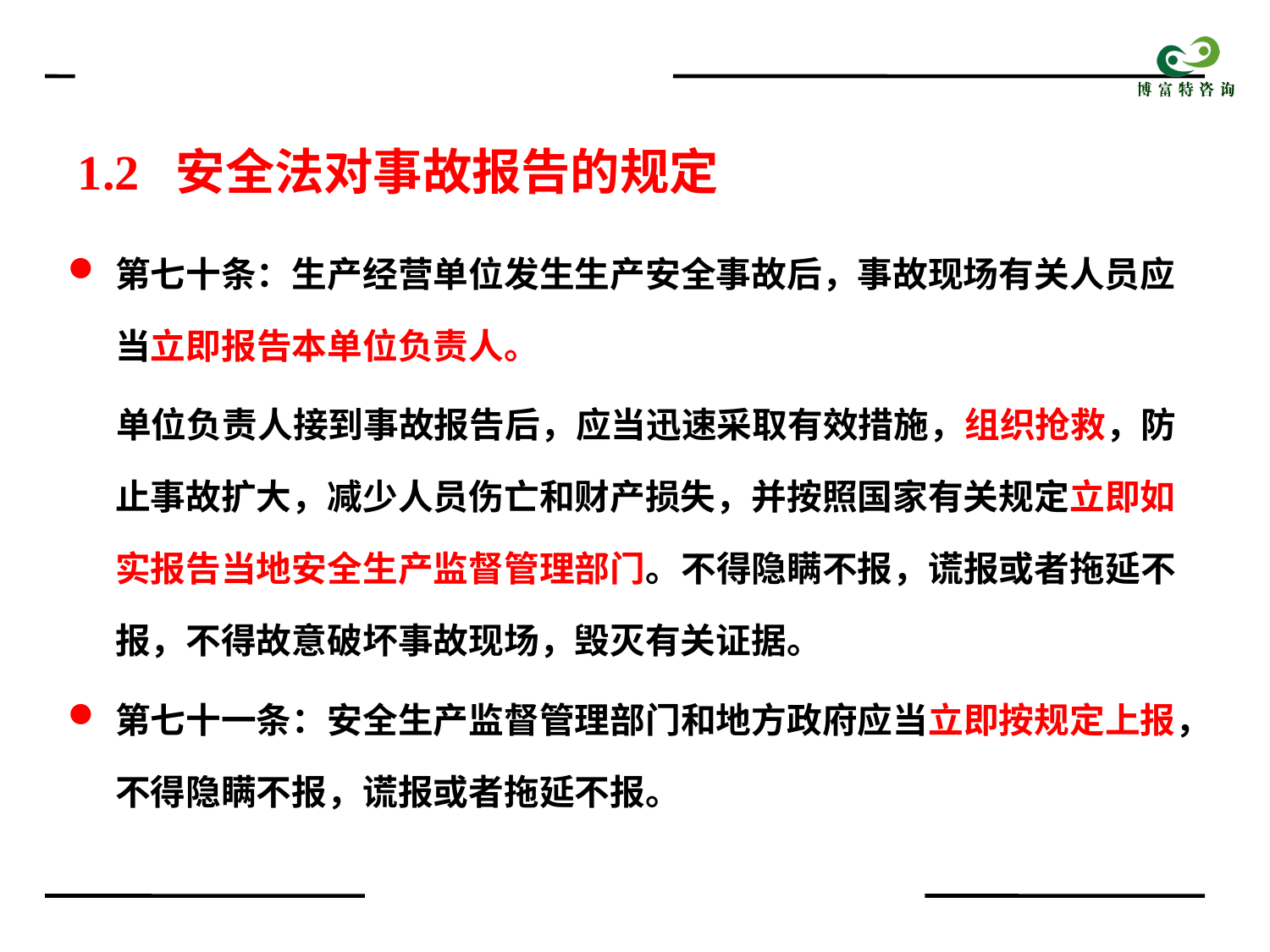

# 1.2  安全法对事故报告的规定
第七十条：生产经营单位发生生产安全事故后，事故现场有关人员应当立即报告本单位负责人。
     单位负责人接到事故报告后，应当迅速采取有效措施，组织抢救，防止事故扩大，减少人员伤亡和财产损失，并按照国家有关规定立即如实报告当地安全生产监督管理部门。不得隐瞒不报，谎报或者拖延不报，不得故意破坏事故现场，毁灭有关证据。
第七十一条：安全生产监督管理部门和地方政府应当立即按规定上报，不得隐瞒不报，谎报或者拖延不报。